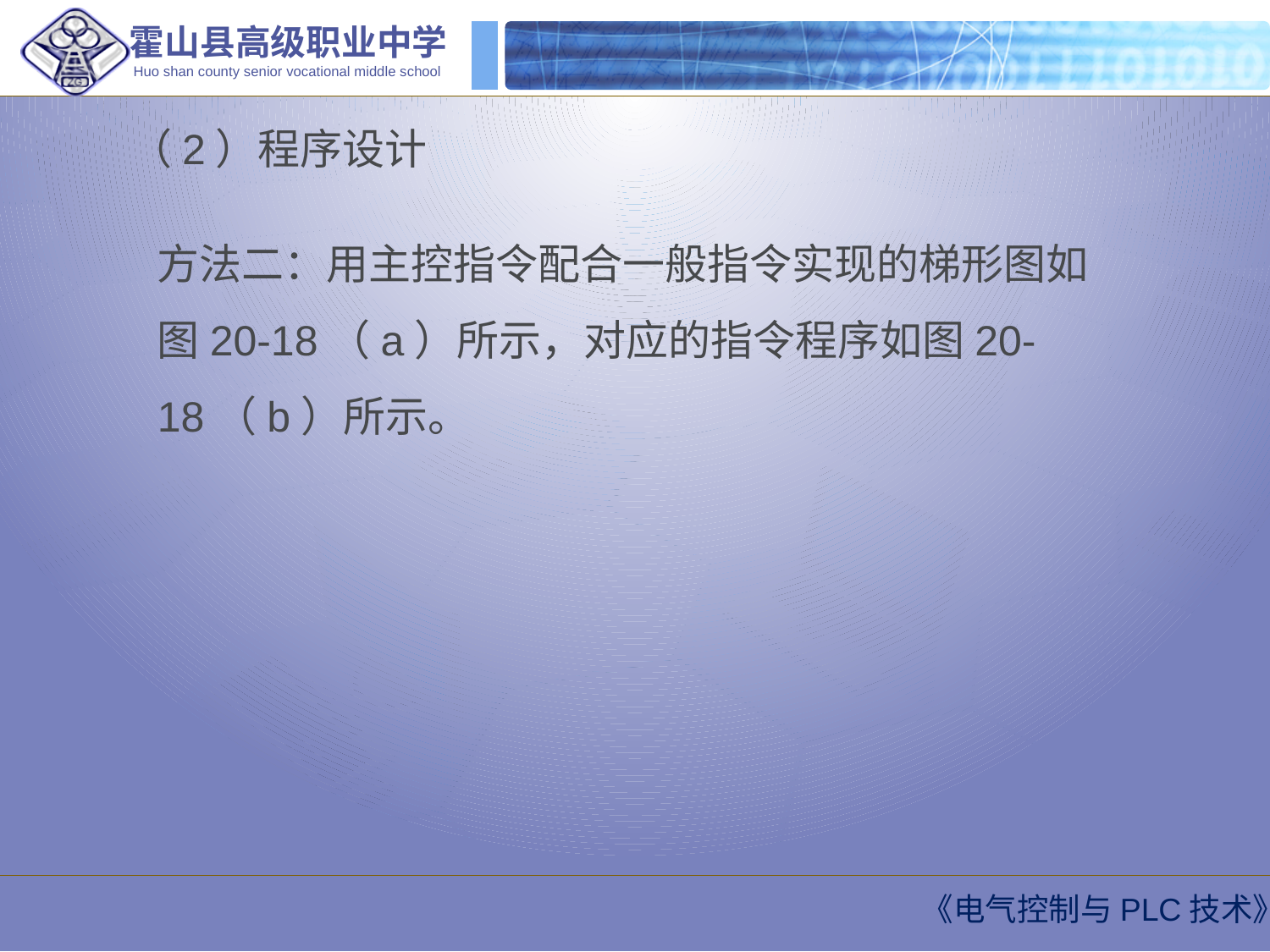

（2）程序设计
方法二：用主控指令配合一般指令实现的梯形图如图20-18（a）所示，对应的指令程序如图20-18（b）所示。